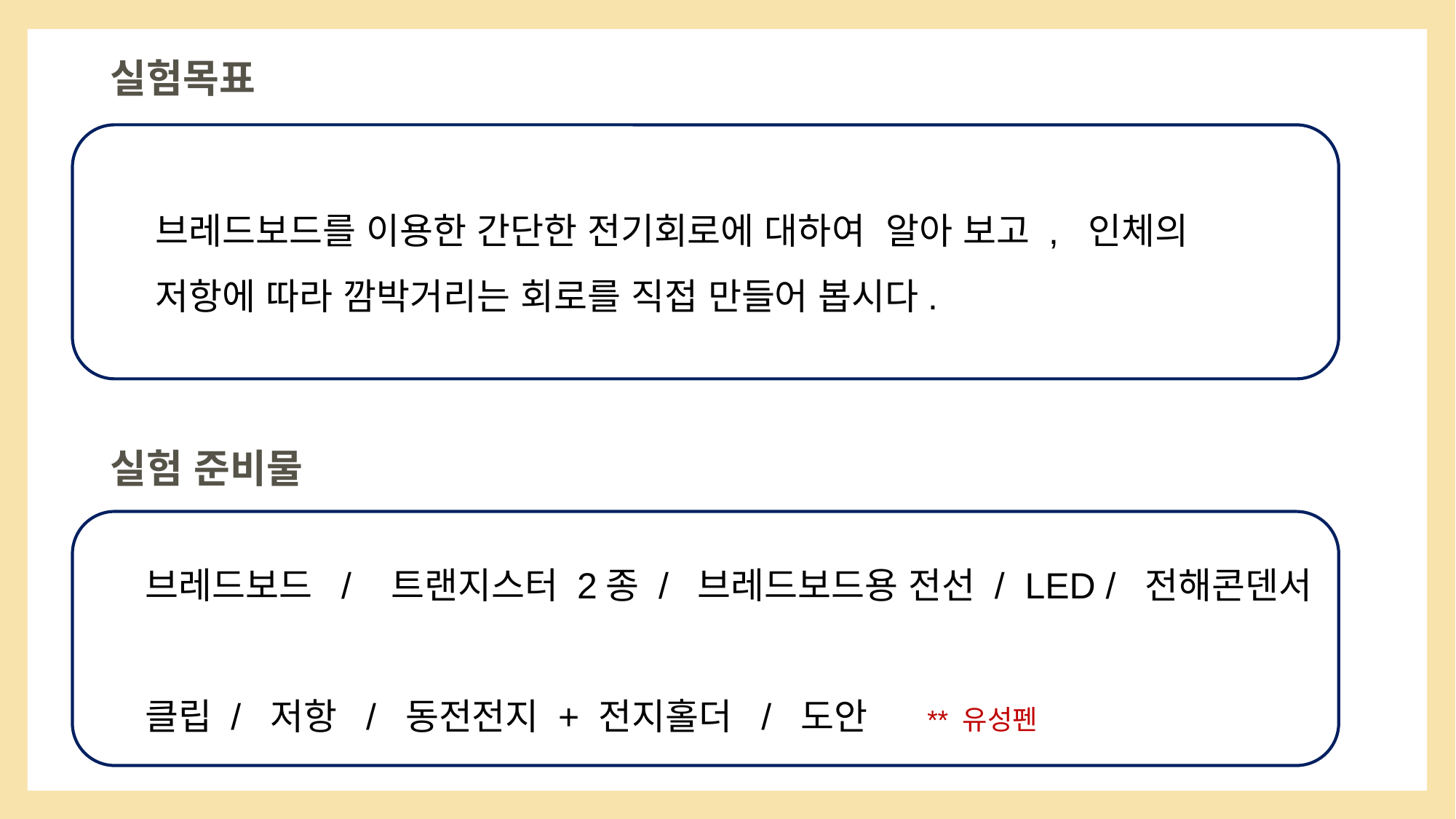

실험목표
     브레드보드를 이용한 간단한 전기회로에 대하여  알아 보고 ,  인체의
     저항에 따라 깜박거리는 회로를 직접 만들어 봅시다.
실험 준비물
    브레드보드  /   트랜지스터 2종 /  브레드보드용 전선 /  LED /  전해콘덴서
    클립 /  저항  /  동전전지 + 전지홀더  /  도안     ** 유성펜